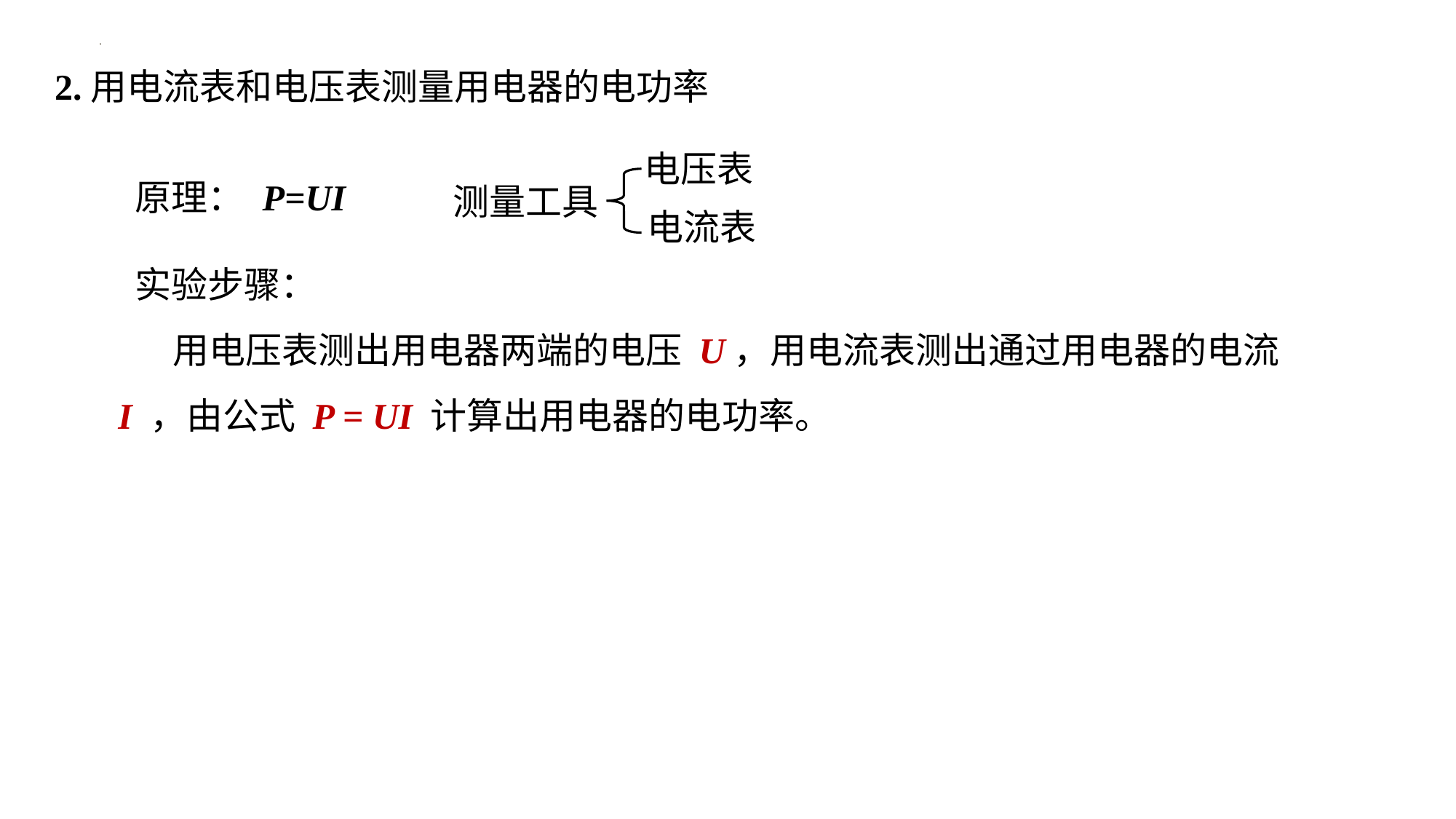

2.用电流表和电压表测量用电器的电功率
电压表

 原理：
P=UI
测量工具
电流表
 实验步骤：
用电压表测出用电器两端的电压 U，用电流表测出通过用电器的电流 I ，由公式 P = UI 计算出用电器的电功率。